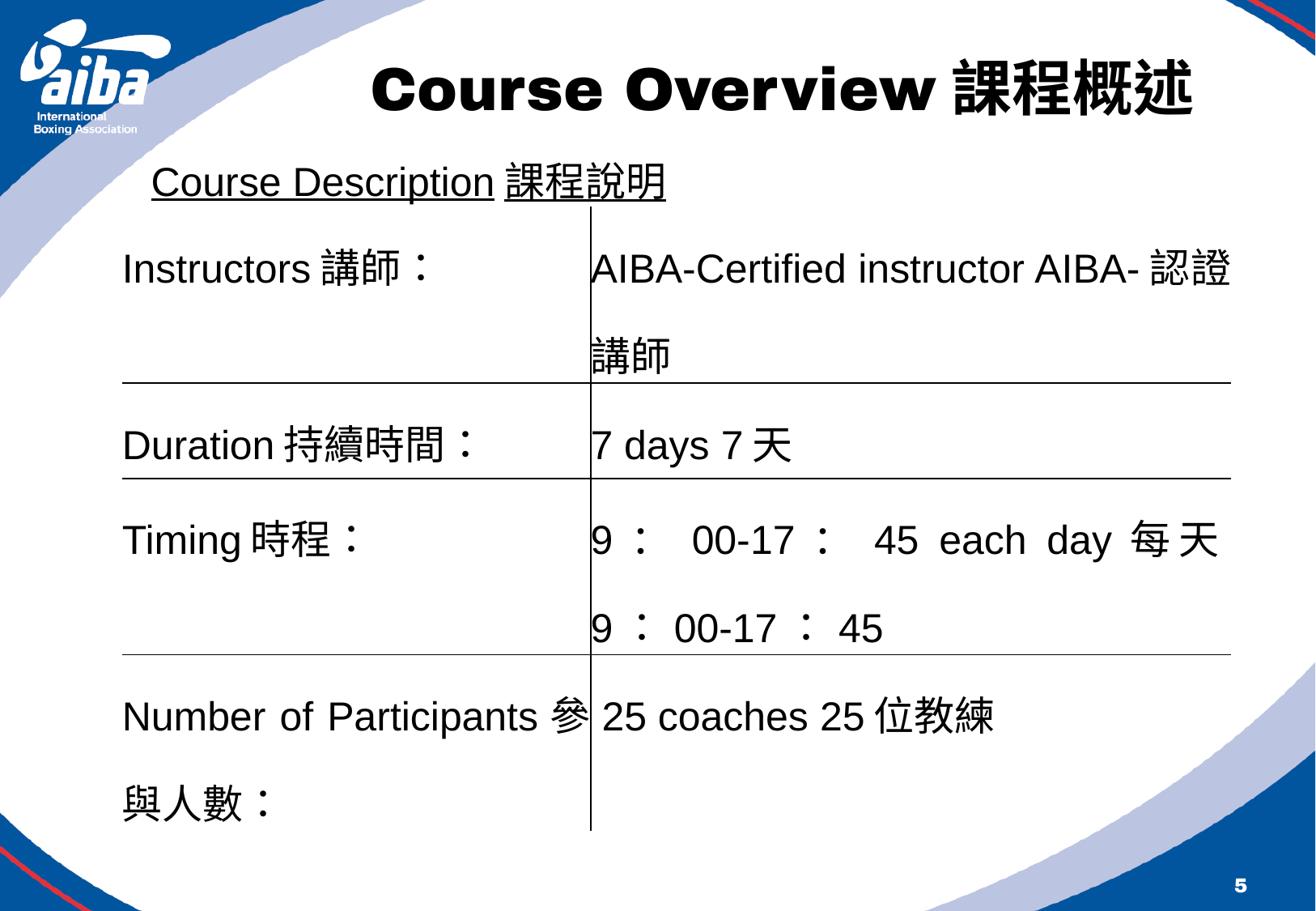

# Course Overview課程概述
    Course Description課程說明
| Instructors講師： | AIBA-Certified instructor AIBA-認證講師 |
| --- | --- |
| Duration持續時間： | 7 days 7天 |
| Timing時程： | 9：00-17：45 each day每天9：00-17：45 |
| Number of Participants參與人數： | 25 coaches 25位教練 |
5